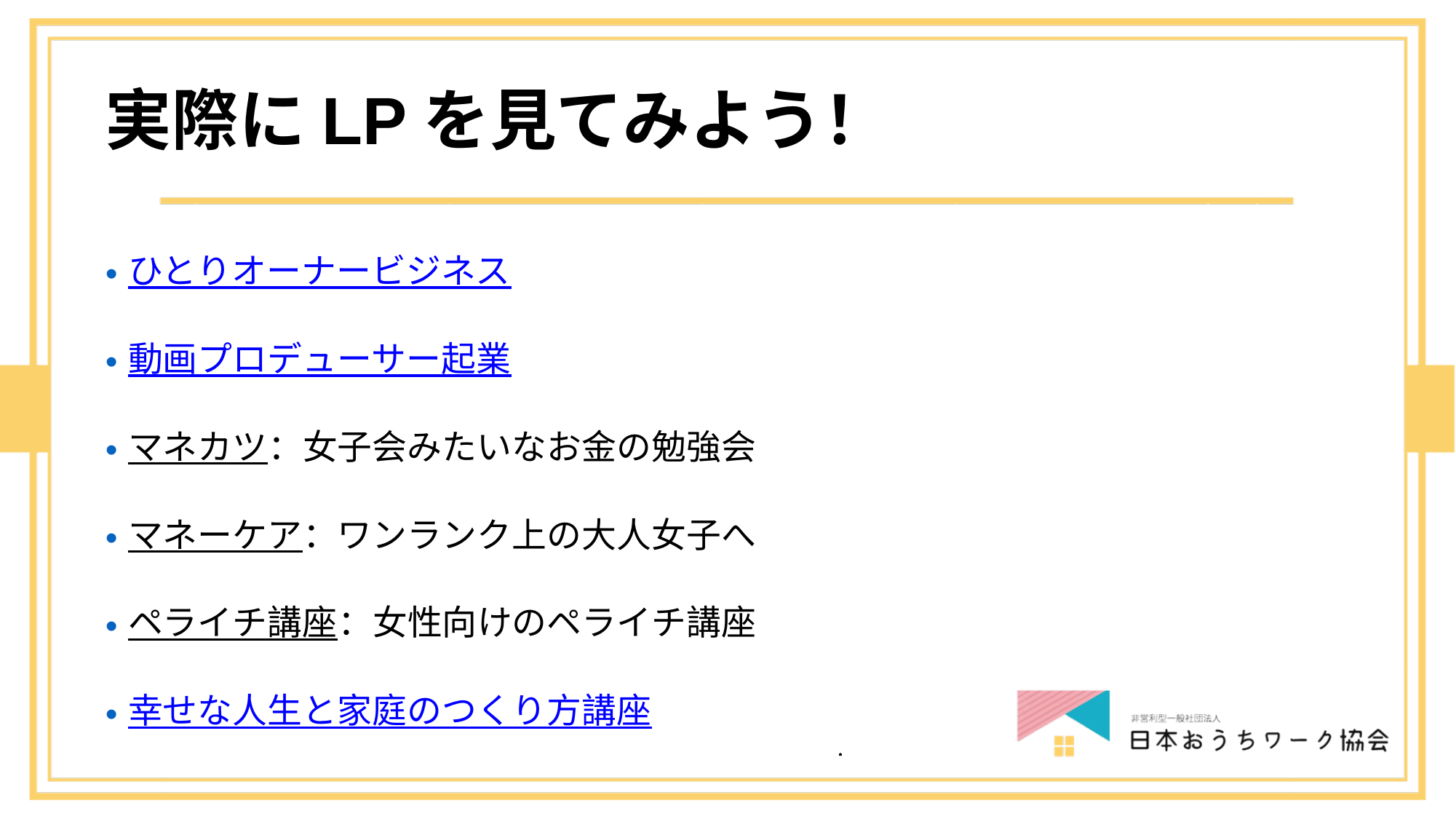

# 実際にLPを見てみよう！
ひとりオーナービジネス
動画プロデューサー起業
マネカツ：女子会みたいなお金の勉強会
マネーケア：ワンランク上の大人女子へ
ペライチ講座：女性向けのペライチ講座
幸せな人生と家庭のつくり方講座